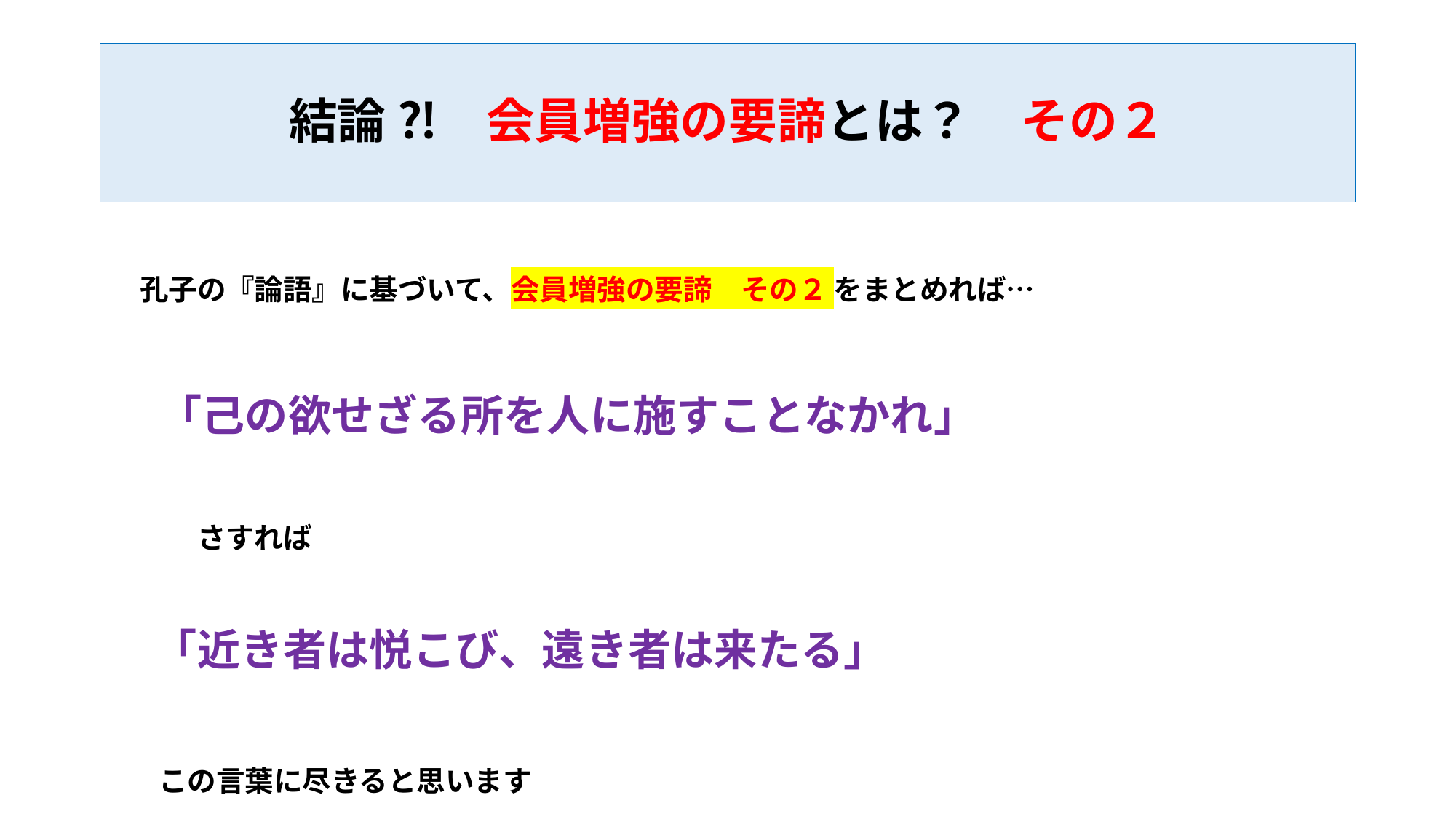

# 結論 ⁈　会員増強の要諦とは？　その２
　孔子の『論語』に基づいて、会員増強の要諦　その２ をまとめれば…

　　「己の欲せざる所を人に施すことなかれ」

　　さすれば

　「近き者は悦こび、遠き者は来たる」

　この言葉に尽きると思います